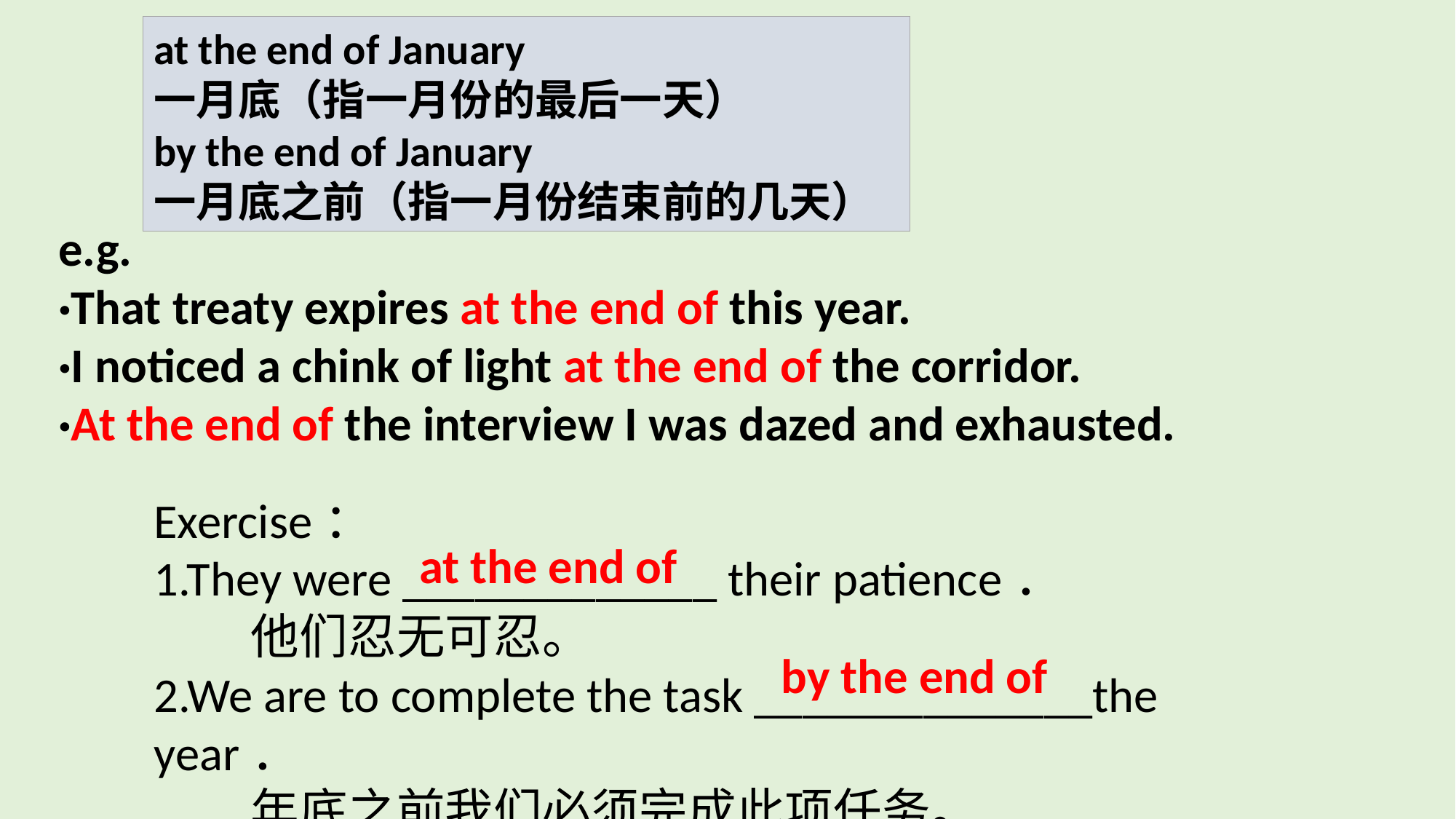

at the end of January
一月底（指一月份的最后一天）
by the end of January
一月底之前（指一月份结束前的几天）
e.g.
·That treaty expires at the end of this year.
·I noticed a chink of light at the end of the corridor.
·At the end of the interview I was dazed and exhausted.
Exercise：
1.They were _____________ their patience．
　　他们忍无可忍。
2.We are to complete the task ______________the year．
　　年底之前我们必须完成此项任务。
at the end of
by the end of